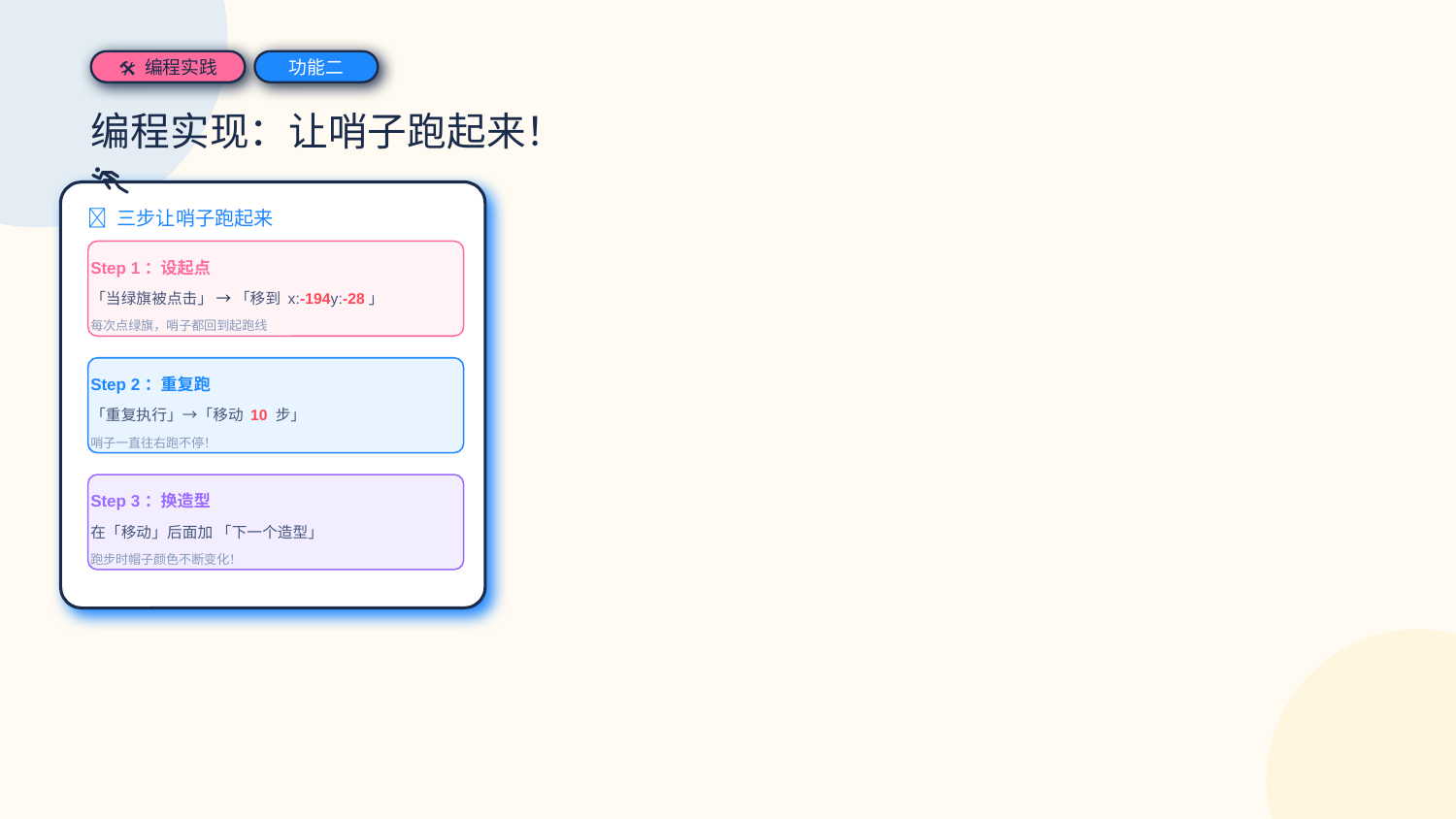

🛠 编程实践
功能二
编程实现：让哨子跑起来！🏃

🧩 三步让哨子跑起来
Step 1：设起点
「当绿旗被点击」 → 「移到 x:-194y:-28」
每次点绿旗，哨子都回到起跑线
Step 2：重复跑
「重复执行」→「移动 10 步」
哨子一直往右跑不停！
Step 3：换造型
在「移动」后面加 「下一个造型」
跑步时帽子颜色不断变化！